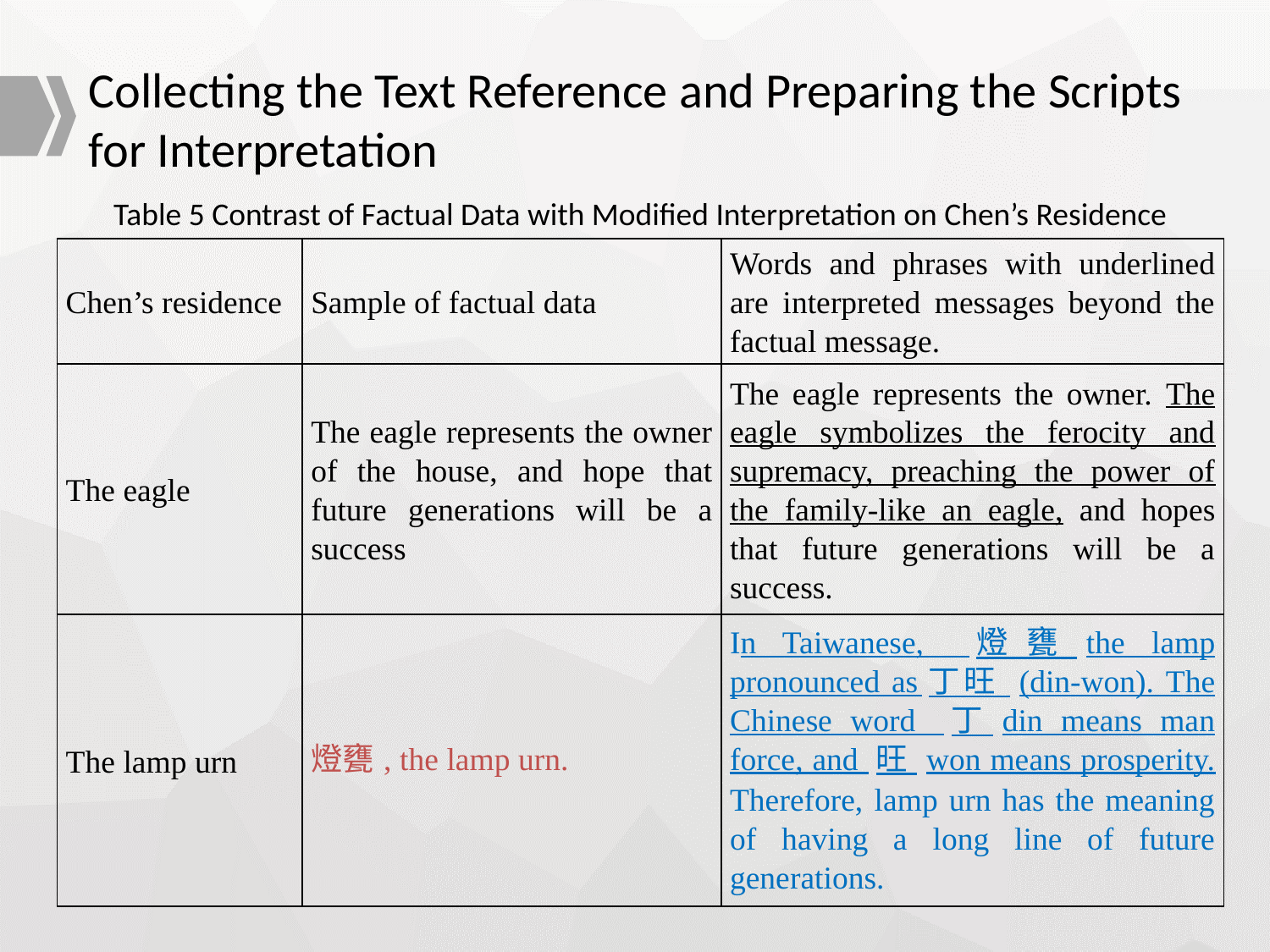

Collecting the Text Reference and Preparing the Scripts for Interpretation

Table 5 Contrast of Factual Data with Modified Interpretation on Chen’s Residence
| Chen’s residence | Sample of factual data | Words and phrases with underlined are interpreted messages beyond the factual message. |
| --- | --- | --- |
| The eagle | The eagle represents the owner of the house, and hope that future generations will be a success | The eagle represents the owner. The eagle symbolizes the ferocity and supremacy, preaching the power of the family-like an eagle, and hopes that future generations will be a success. |
| The lamp urn | 燈甕, the lamp urn. | In Taiwanese, 燈甕the lamp pronounced as丁旺 (din-won). The Chinese word 丁din means man force, and 旺 won means prosperity. Therefore, lamp urn has the meaning of having a long line of future generations. |